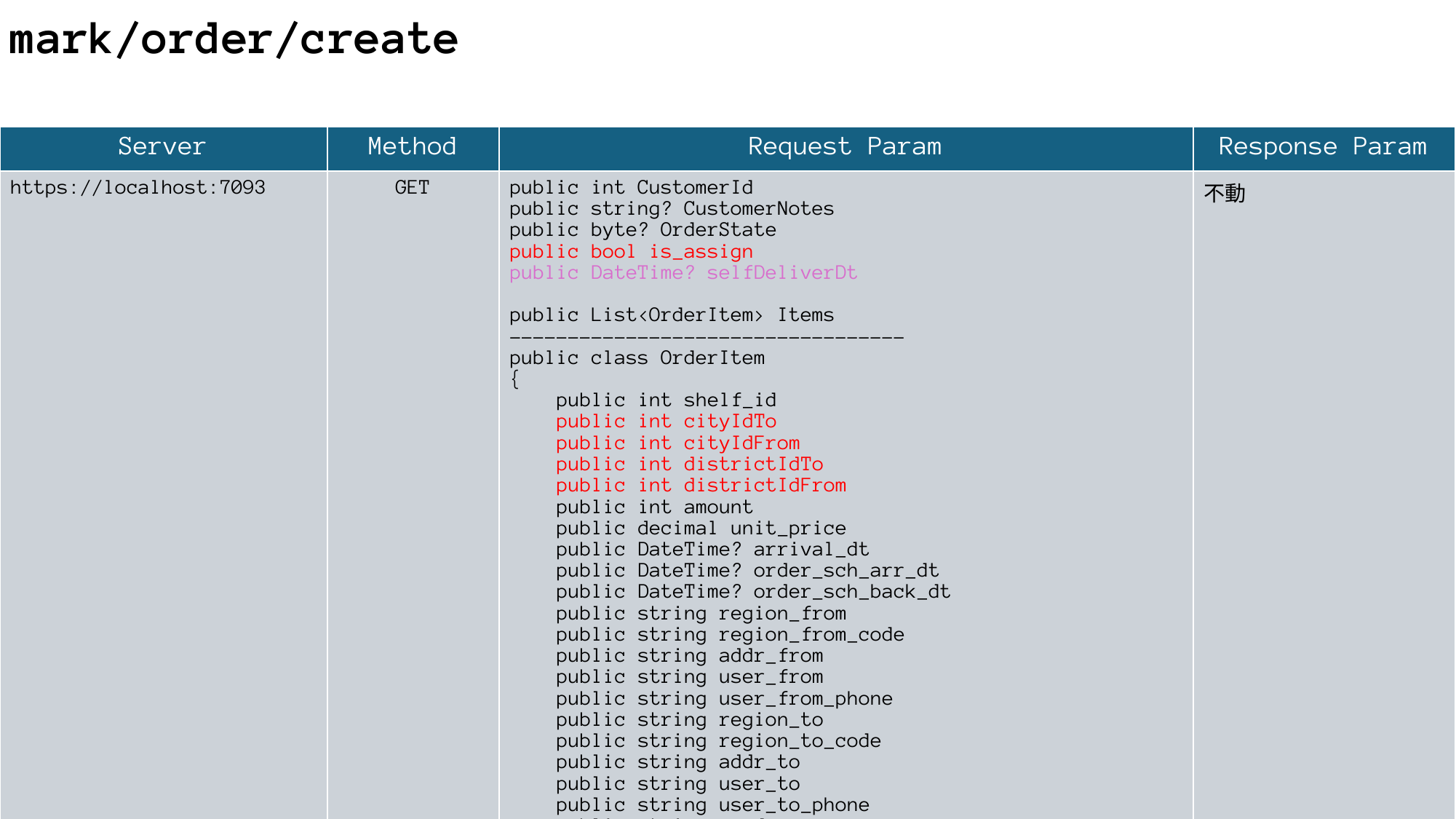

mark/order/create
| Server | Method | Request Param | Response Param |
| --- | --- | --- | --- |
| https://localhost:7093 | GET | public int CustomerId public string? CustomerNotes public byte? OrderState public bool is\_assign public DateTime? selfDeliverDt public List<OrderItem> Items ---------------------------------- public class OrderItem { public int shelf\_id public int cityIdTo public int cityIdFrom public int districtIdTo public int districtIdFrom public int amount public decimal unit\_price public DateTime? arrival\_dt public DateTime? order\_sch\_arr\_dt public DateTime? order\_sch\_back\_dt public string region\_from public string region\_from\_code public string addr\_from public string user\_from public string user\_from\_phone public string region\_to public string region\_to\_code public string addr\_to public string user\_to public string user\_to\_phone public string goods\_name public double length public double width public double height public double weight public int ct\_so\_type\_is } | 不動 |